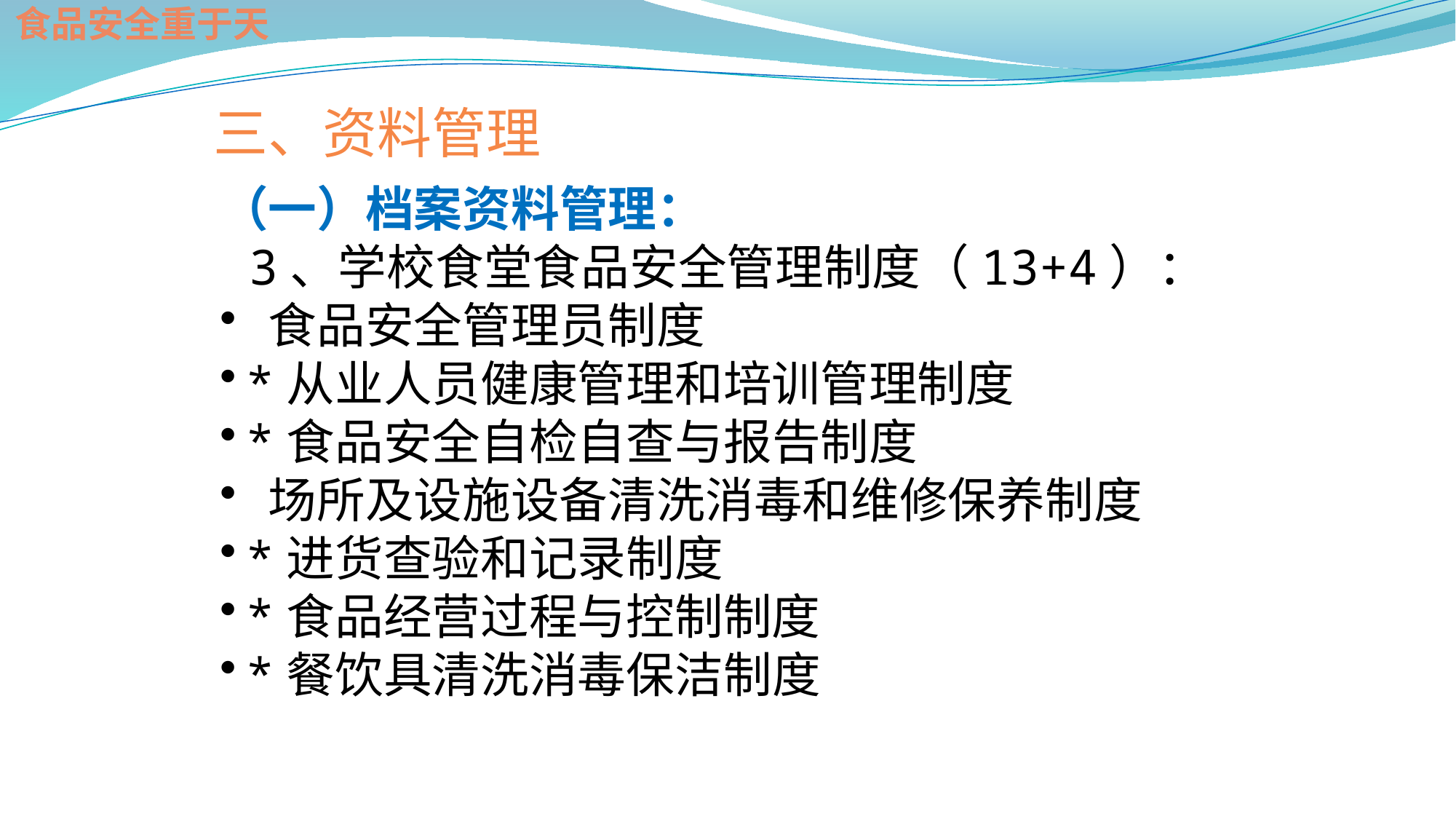

食品安全重于天
三、资料管理
（一）档案资料管理：
 3、学校食堂食品安全管理制度（13+4）：
 食品安全管理员制度
*从业人员健康管理和培训管理制度
*食品安全自检自查与报告制度
 场所及设施设备清洗消毒和维修保养制度
*进货查验和记录制度
*食品经营过程与控制制度
*餐饮具清洗消毒保洁制度